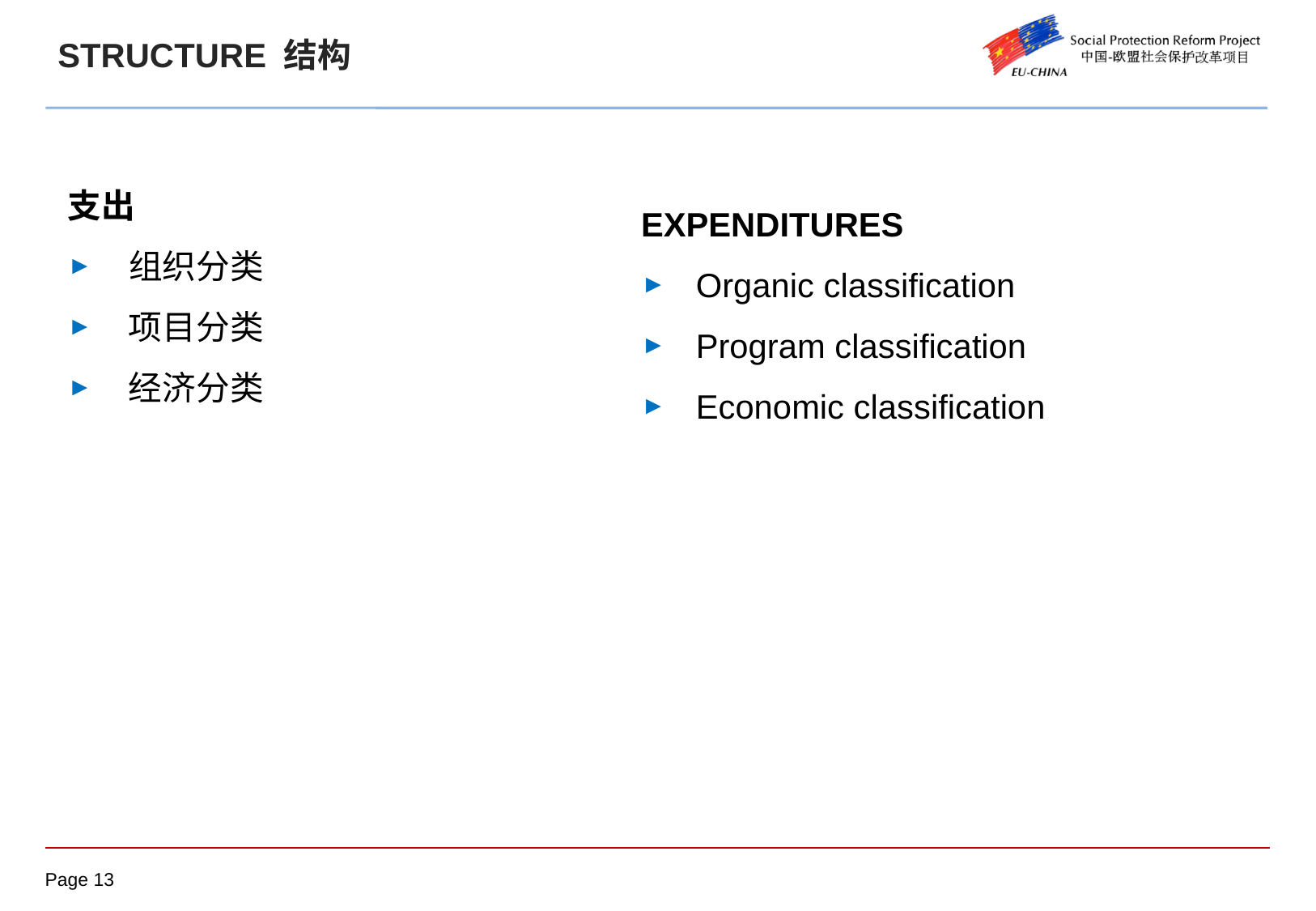

# STRUCTURE 结构
支出
 组织分类
 项目分类
 经济分类

EXPENDITURES
 Organic classification
 Program classification
 Economic classification